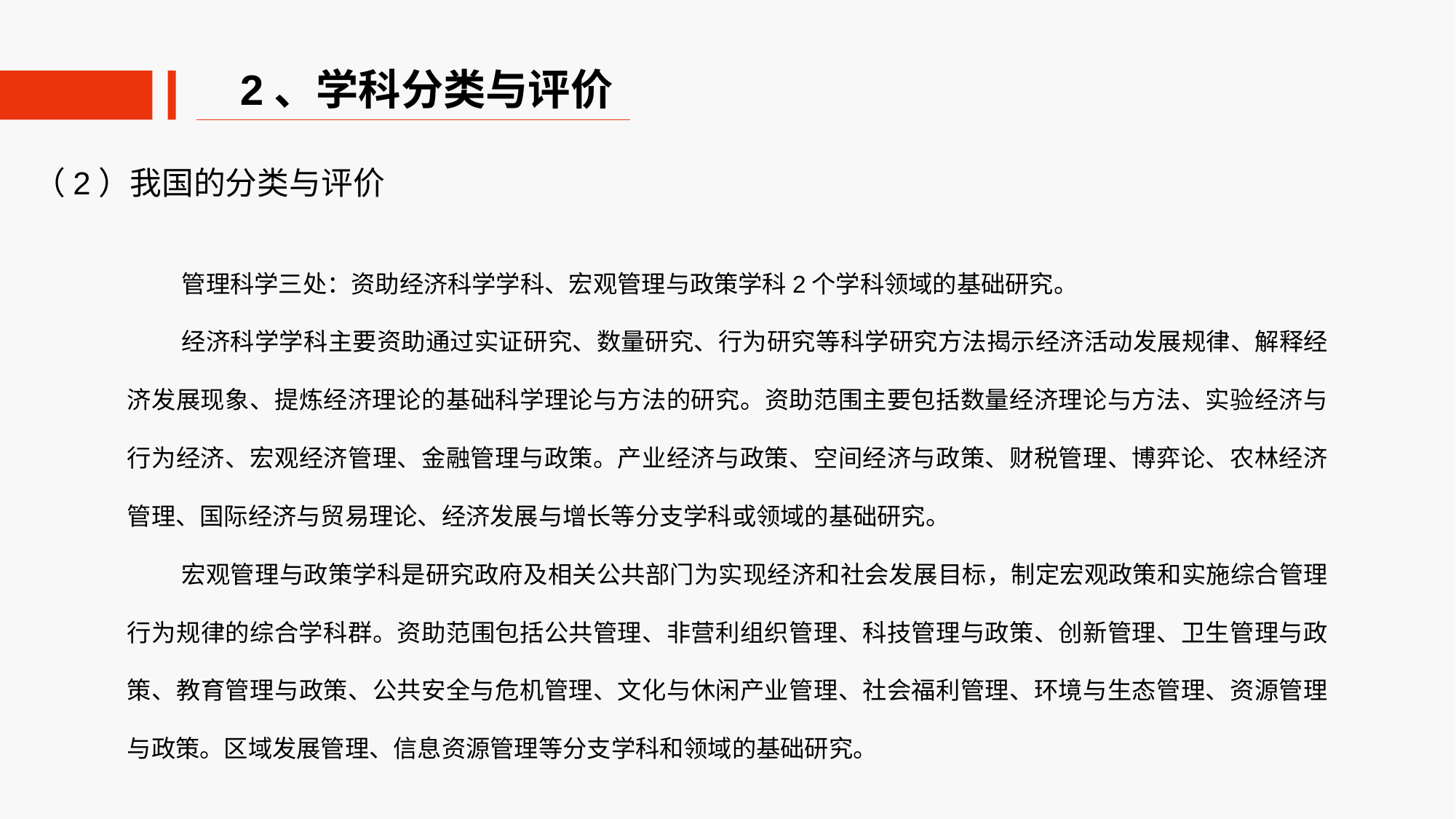

2、学科分类与评价

（2）我国的分类与评价
管理科学三处：资助经济科学学科、宏观管理与政策学科2个学科领域的基础研究。
经济科学学科主要资助通过实证研究、数量研究、行为研究等科学研究方法揭示经济活动发展规律、解释经济发展现象、提炼经济理论的基础科学理论与方法的研究。资助范围主要包括数量经济理论与方法、实验经济与行为经济、宏观经济管理、金融管理与政策。产业经济与政策、空间经济与政策、财税管理、博弈论、农林经济管理、国际经济与贸易理论、经济发展与增长等分支学科或领域的基础研究。
宏观管理与政策学科是研究政府及相关公共部门为实现经济和社会发展目标，制定宏观政策和实施综合管理行为规律的综合学科群。资助范围包括公共管理、非营利组织管理、科技管理与政策、创新管理、卫生管理与政策、教育管理与政策、公共安全与危机管理、文化与休闲产业管理、社会福利管理、环境与生态管理、资源管理与政策。区域发展管理、信息资源管理等分支学科和领域的基础研究。